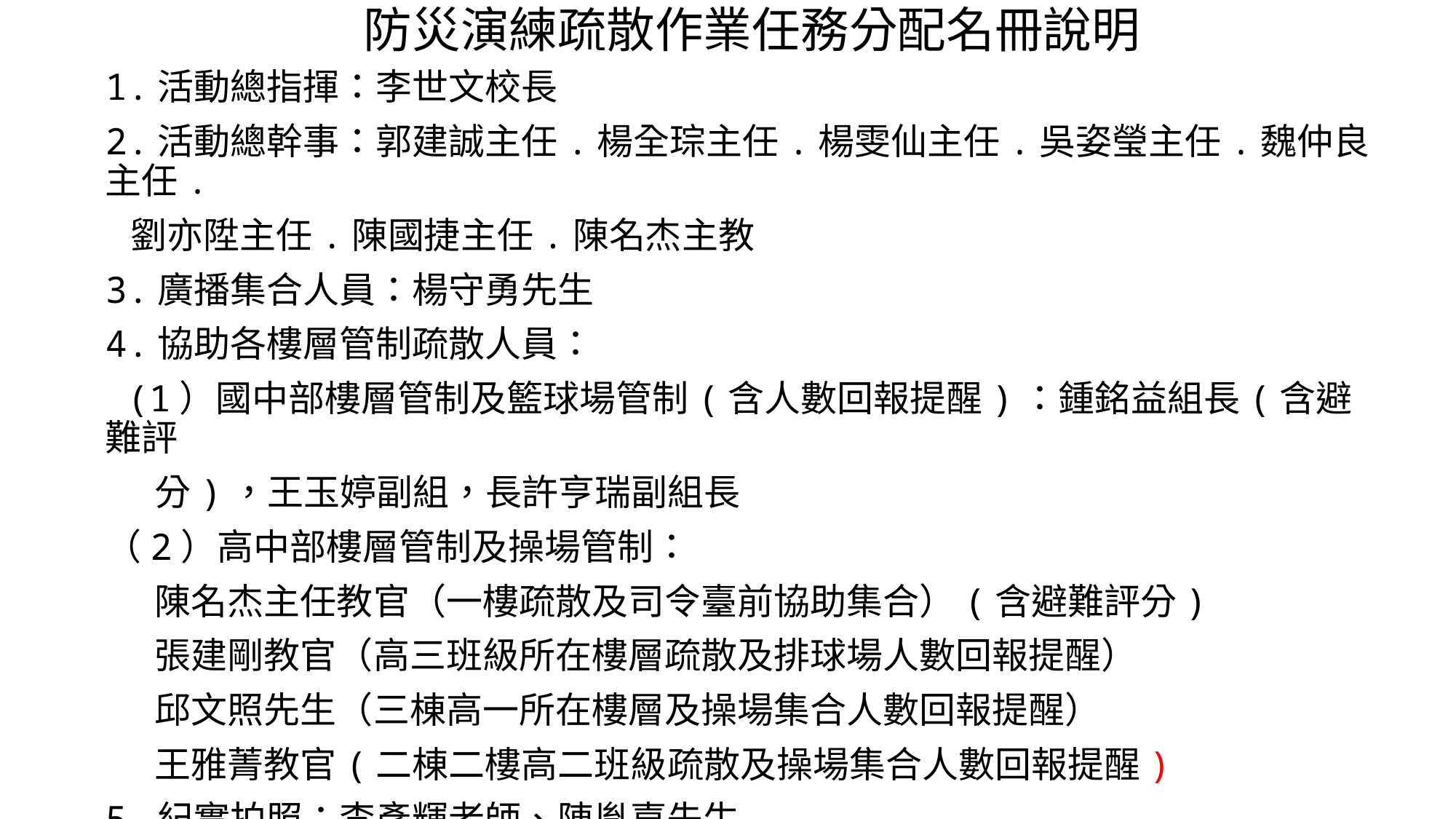

# 防災演練疏散作業任務分配名冊說明
1.活動總指揮：李世文校長
2.活動總幹事：郭建誠主任.楊全琮主任.楊雯仙主任.吳姿瑩主任.魏仲良主任.
  劉亦陞主任.陳國捷主任.陳名杰主教
3.廣播集合人員：楊守勇先生
4.協助各樓層管制疏散人員：
 (1）國中部樓層管制及籃球場管制(含人數回報提醒)：鍾銘益組長(含避難評
     分)，王玉婷副組，長許亨瑞副組長
（2）高中部樓層管制及操場管制：
     陳名杰主任教官（一樓疏散及司令臺前協助集合）(含避難評分)
     張建剛教官（高三班級所在樓層疏散及排球場人數回報提醒）
     邱文照先生（三棟高一所在樓層及操場集合人數回報提醒）
     王雅菁教官(二棟二樓高二班級疏散及操場集合人數回報提醒)
5.紀實拍照：李彥輝老師、陳胤嘉先生
6.操場司令臺廣播器(前置作業)：劉芸函老師